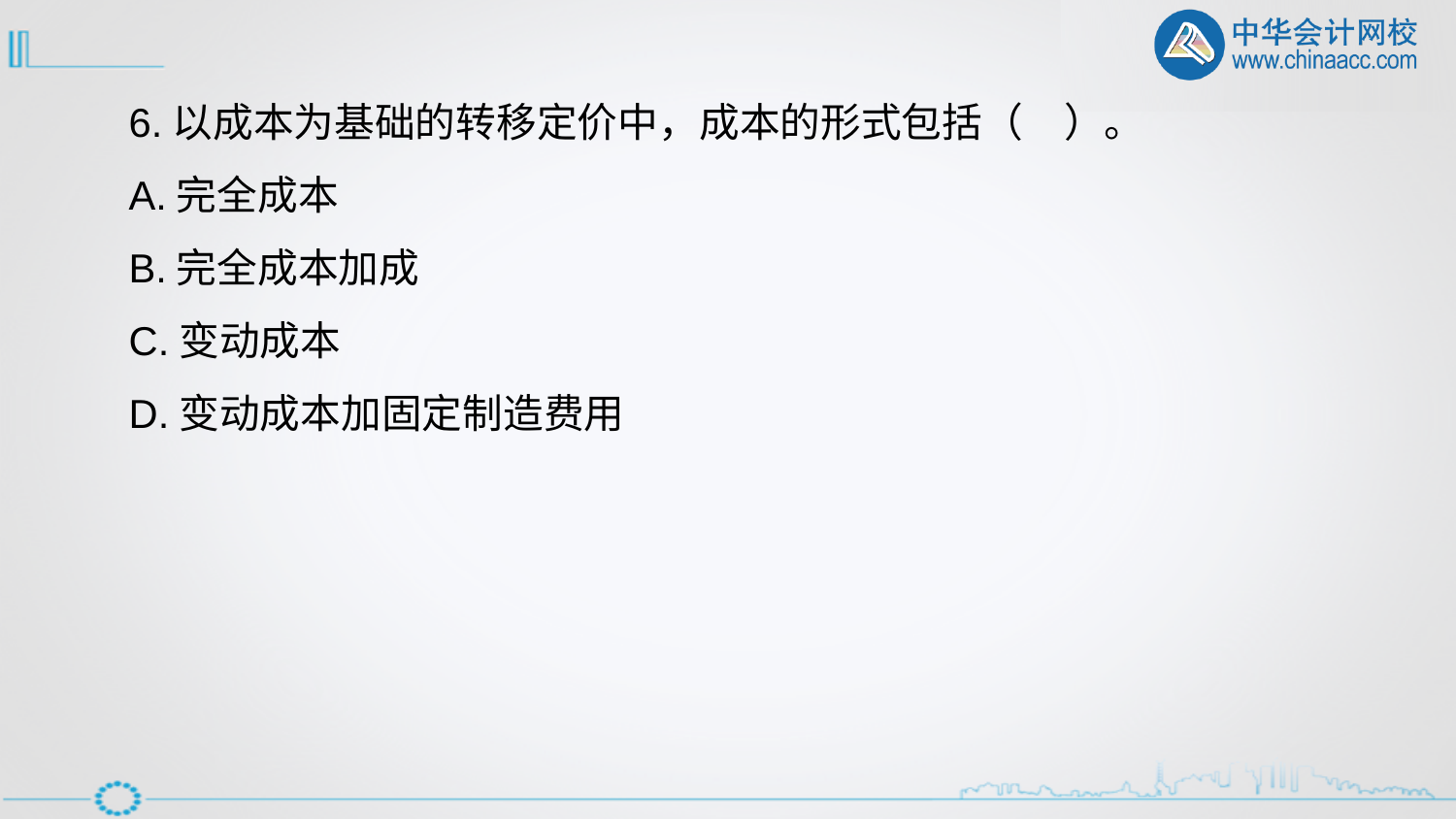

6.以成本为基础的转移定价中，成本的形式包括（　）。
A.完全成本
B.完全成本加成
C.变动成本
D.变动成本加固定制造费用